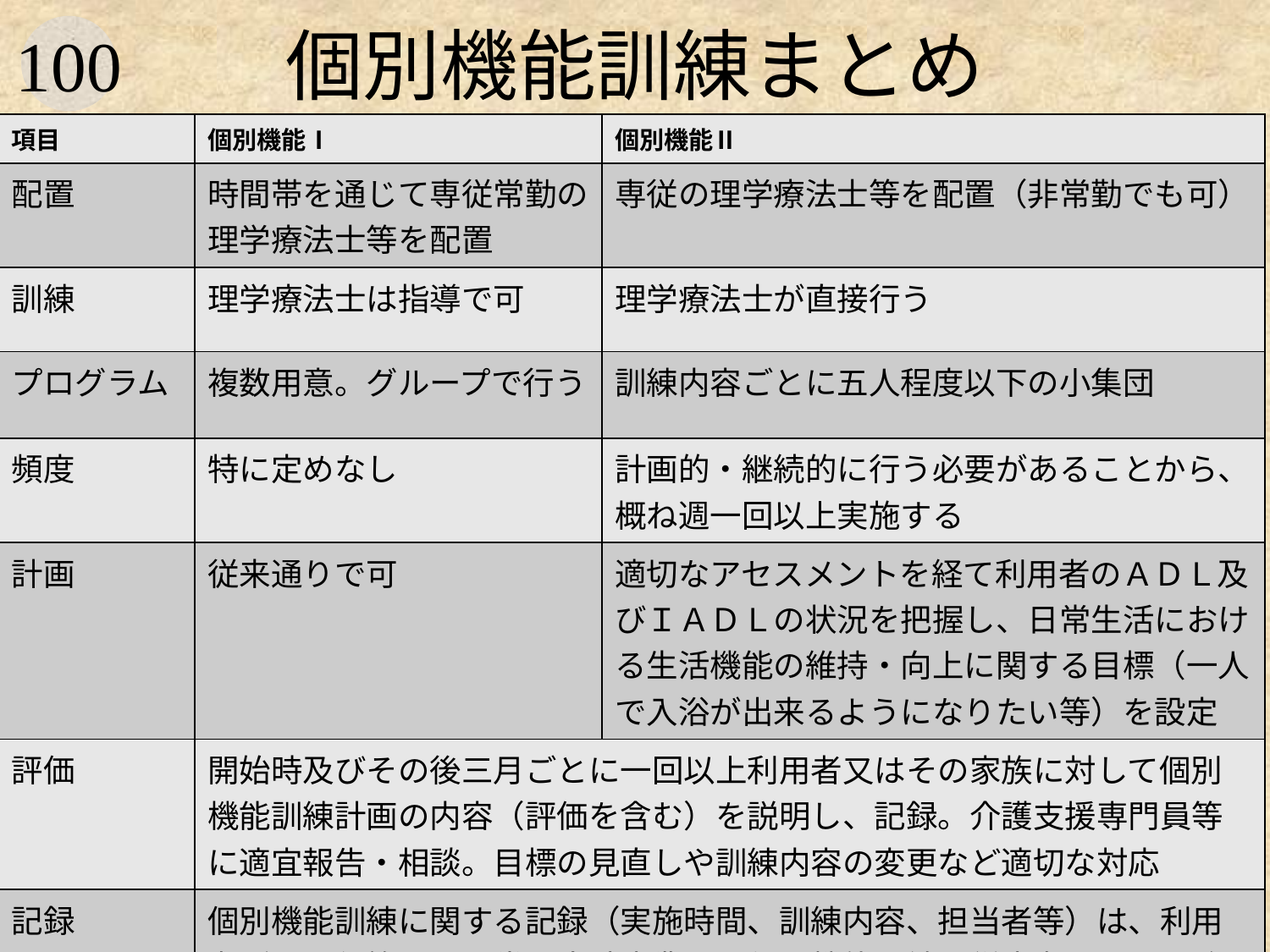

# 個別機能訓練まとめ
| 項目 | 個別機能Ⅰ | 個別機能Ⅱ |
| --- | --- | --- |
| 配置 | 時間帯を通じて専従常勤の理学療法士等を配置 | 専従の理学療法士等を配置（非常勤でも可） |
| 訓練 | 理学療法士は指導で可 | 理学療法士が直接行う |
| プログラム | 複数用意。グループで行う | 訓練内容ごとに五人程度以下の小集団 |
| 頻度 | 特に定めなし | 計画的・継続的に行う必要があることから、概ね週一回以上実施する |
| 計画 | 従来通りで可 | 適切なアセスメントを経て利用者のＡＤＬ及びＩＡＤＬの状況を把握し、日常生活における生活機能の維持・向上に関する目標（一人で入浴が出来るようになりたい等）を設定 |
| 評価 | 開始時及びその後三月ごとに一回以上利用者又はその家族に対して個別機能訓練計画の内容（評価を含む）を説明し、記録。介護支援専門員等に適宜報告・相談。目標の見直しや訓練内容の変更など適切な対応 |  |
| 記録 | 個別機能訓練に関する記録（実施時間、訓練内容、担当者等）は、利用者ごとに保管され、常に当該事業所の個別機能訓練の従事者により閲覧が可能であるようにする |  |